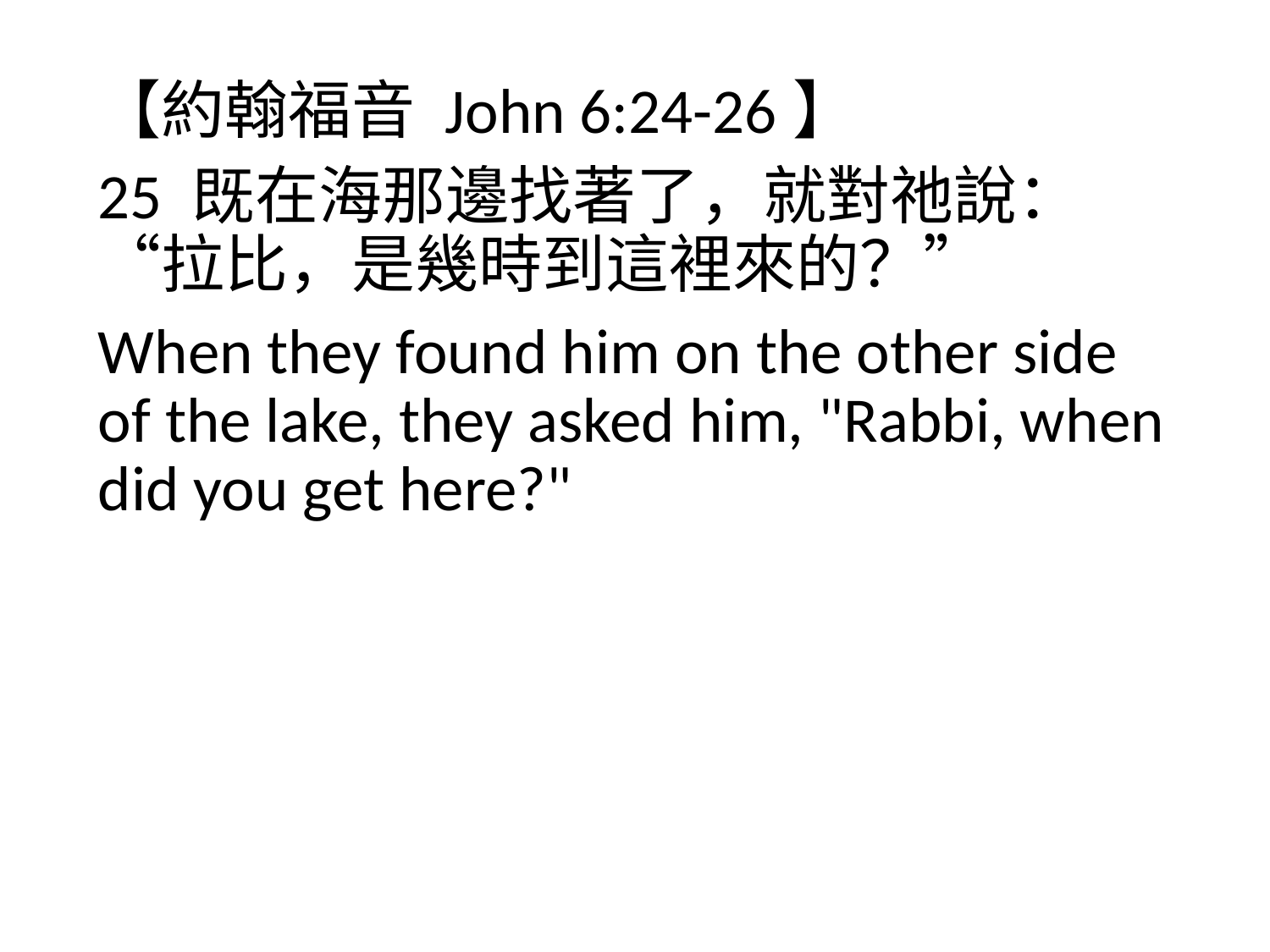

【約翰福音 John 6:24-26】
25 既在海那邊找著了，就對祂說：“拉比，是幾時到這裡來的？”
When they found him on the other side of the lake, they asked him, "Rabbi, when did you get here?"